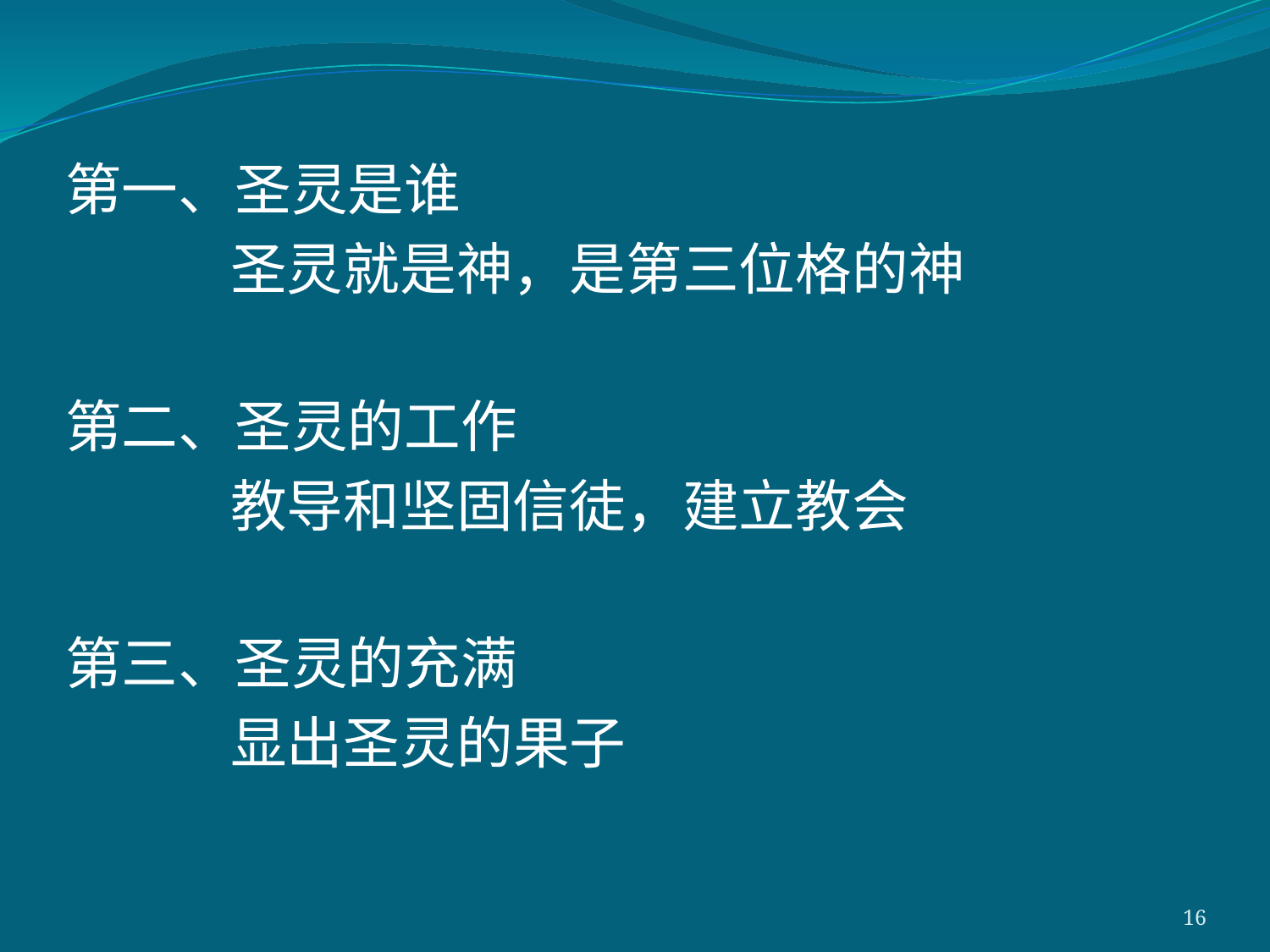

第一、圣灵是谁
		圣灵就是神，是第三位格的神

第二、圣灵的工作
		教导和坚固信徒，建立教会

第三、圣灵的充满
		显出圣灵的果子

16